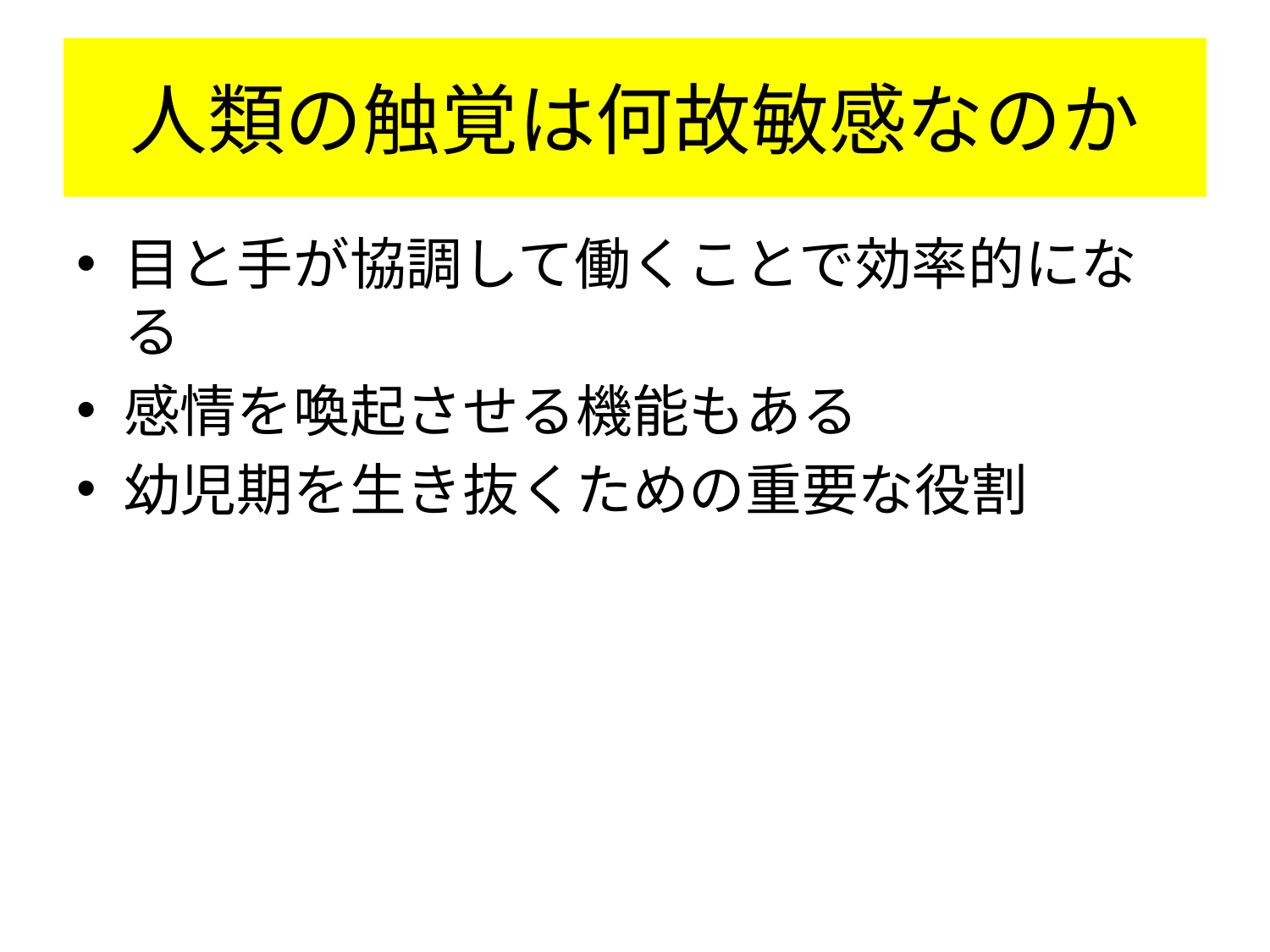

# 人類の触覚は何故敏感なのか
目と手が協調して働くことで効率的になる
感情を喚起させる機能もある
幼児期を生き抜くための重要な役割